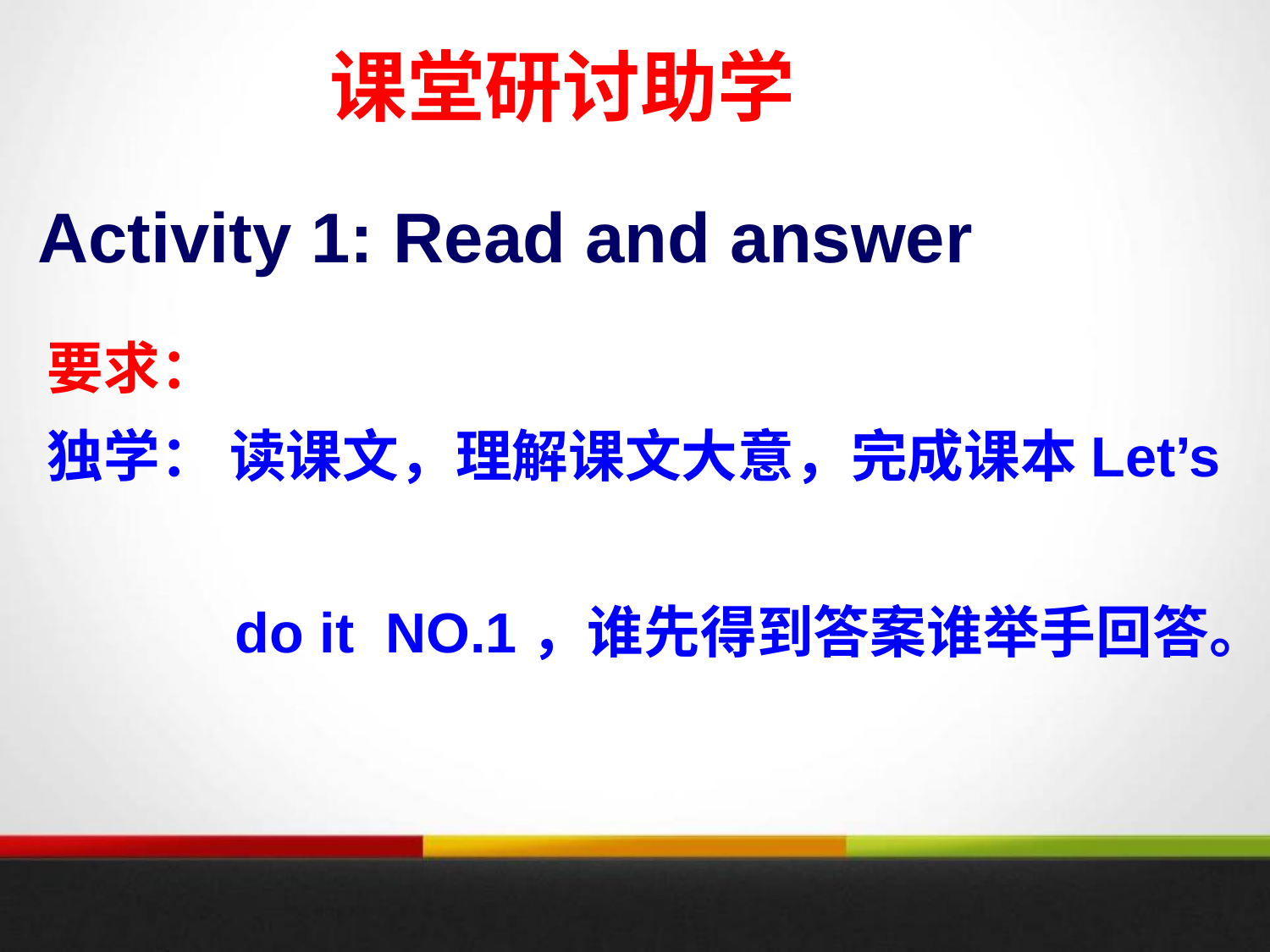

课堂研讨助学

Activity 1: Read and answer
要求：
独学： 读课文，理解课文大意，完成课本Let’s
            do it  NO.1，谁先得到答案谁举手回答。